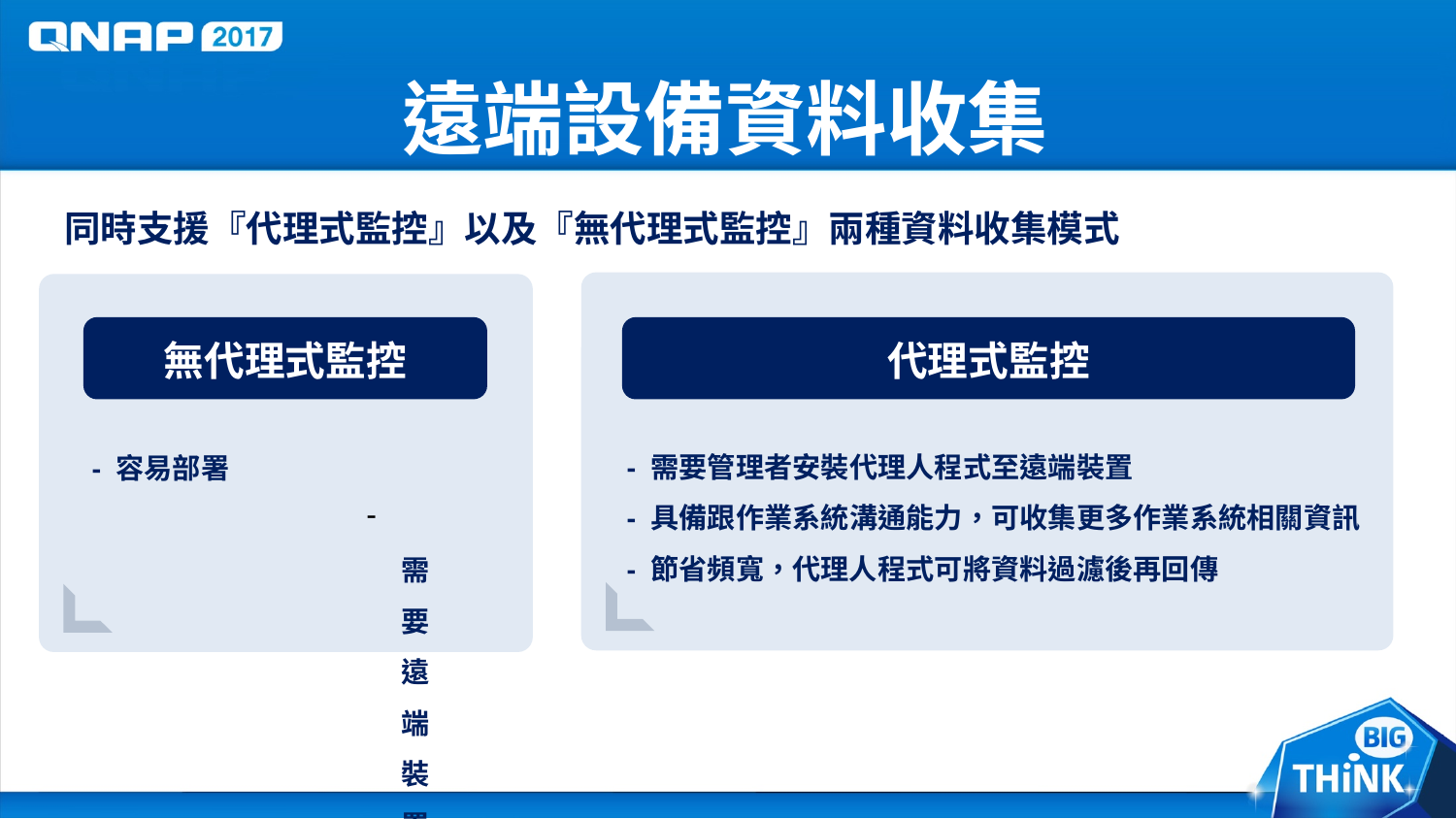

# 遠端設備資料收集
同時支援『代理式監控』以及『無代理式監控』兩種資料收集模式

無代理式監控

代理式監控
- 需要管理者安裝代理人程式至遠端裝置
- 具備跟作業系統溝通能力，可收集更多作業系統相關資訊
- 節省頻寬，代理人程式可將資料過濾後再回傳
- 容易部署
 需要遠端裝置支援
   IPMI 才可進行管理